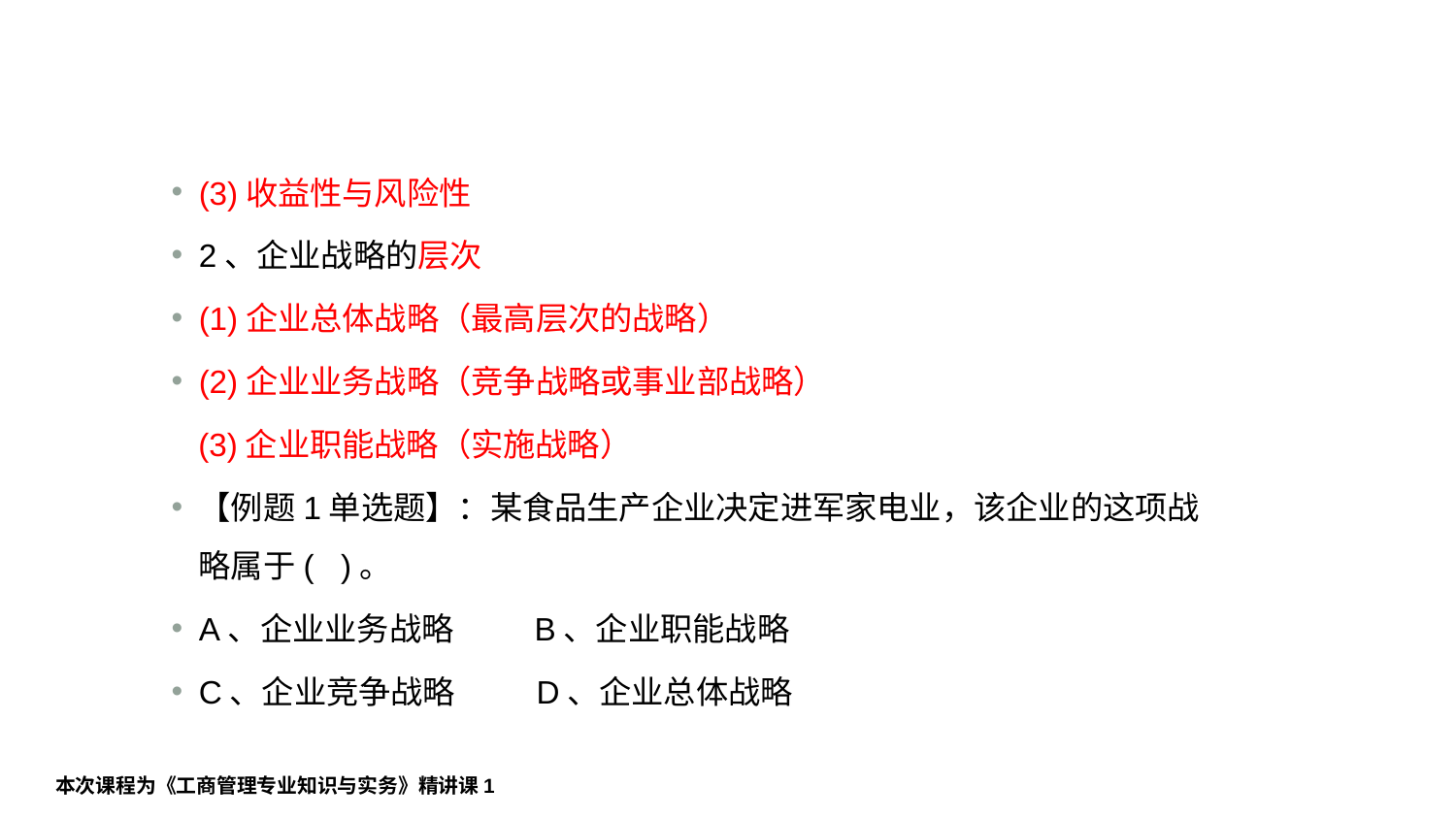

#
(3)收益性与风险性
2、企业战略的层次
(1)企业总体战略（最高层次的战略）
(2)企业业务战略（竞争战略或事业部战略）
   (3)企业职能战略（实施战略）
【例题1单选题】：某食品生产企业决定进军家电业，该企业的这项战略属于(   )。
A、企业业务战略          B、企业职能战略
C、企业竞争战略          D、企业总体战略